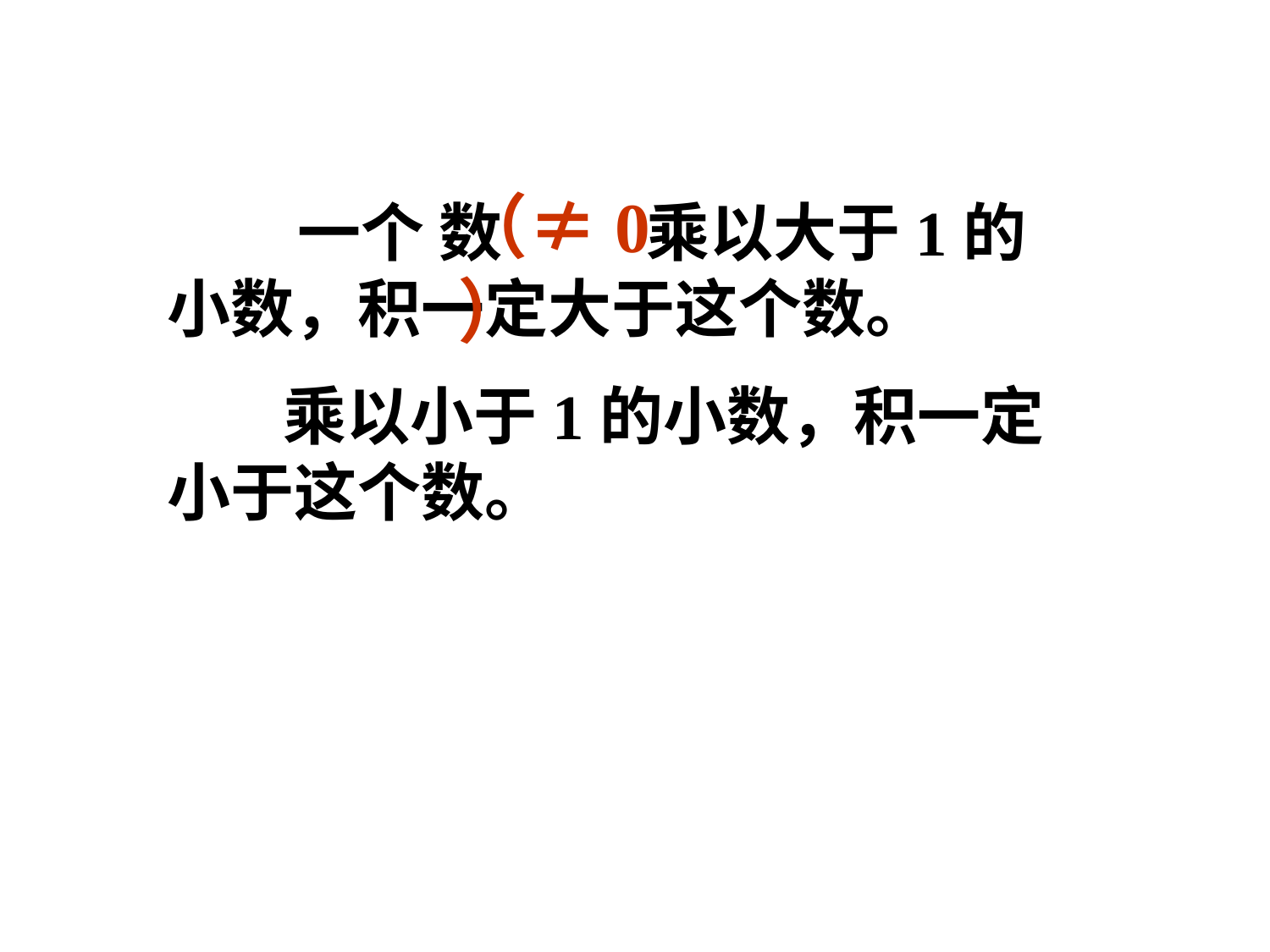

（≠0）
        一个 数          乘以大于1的小数，积一定大于这个数。
       乘以小于1的小数，积一定小于这个数。